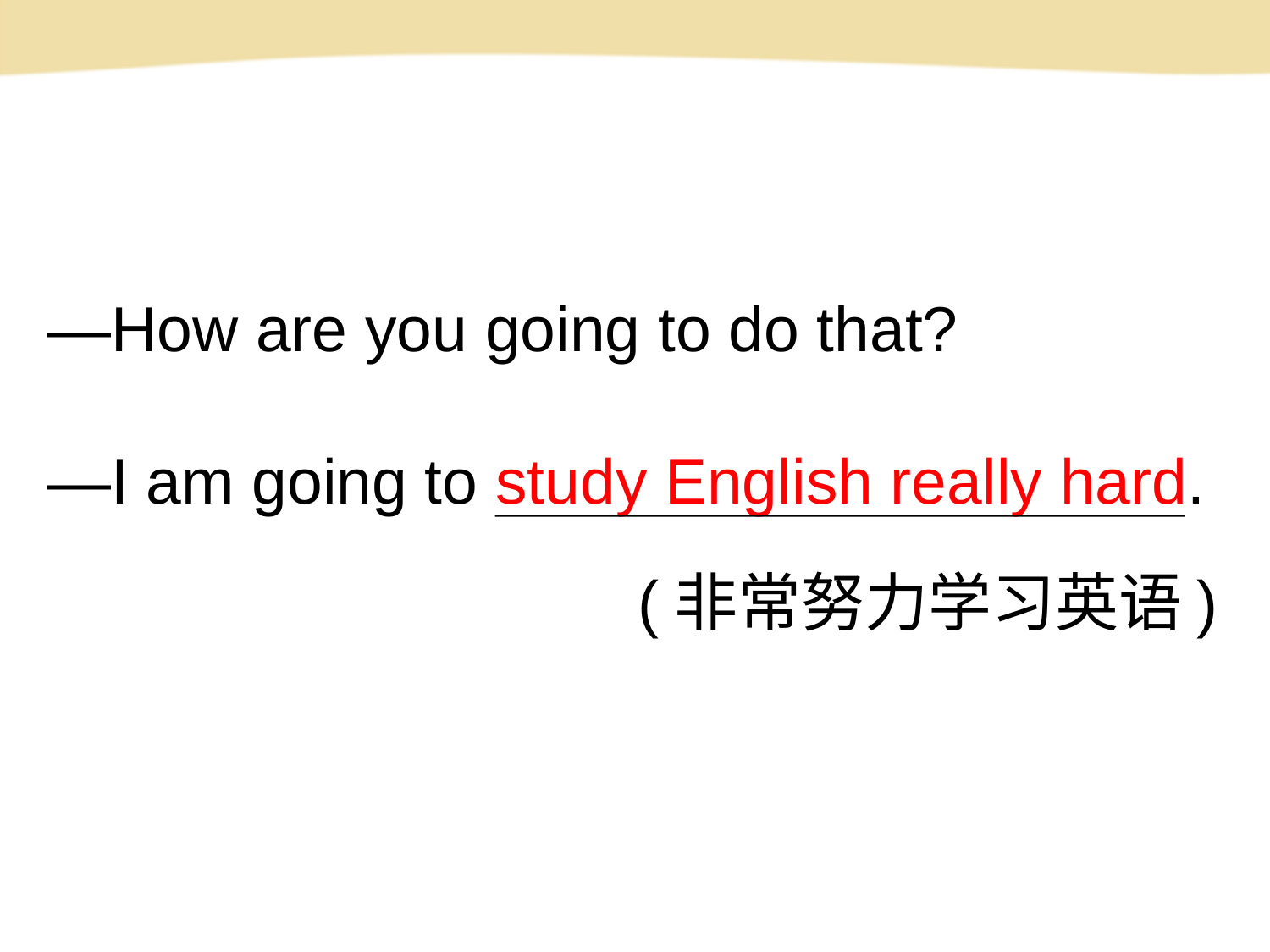

—How are you going to do that?
—I am going to study English really hard.

(非常努力学习英语)